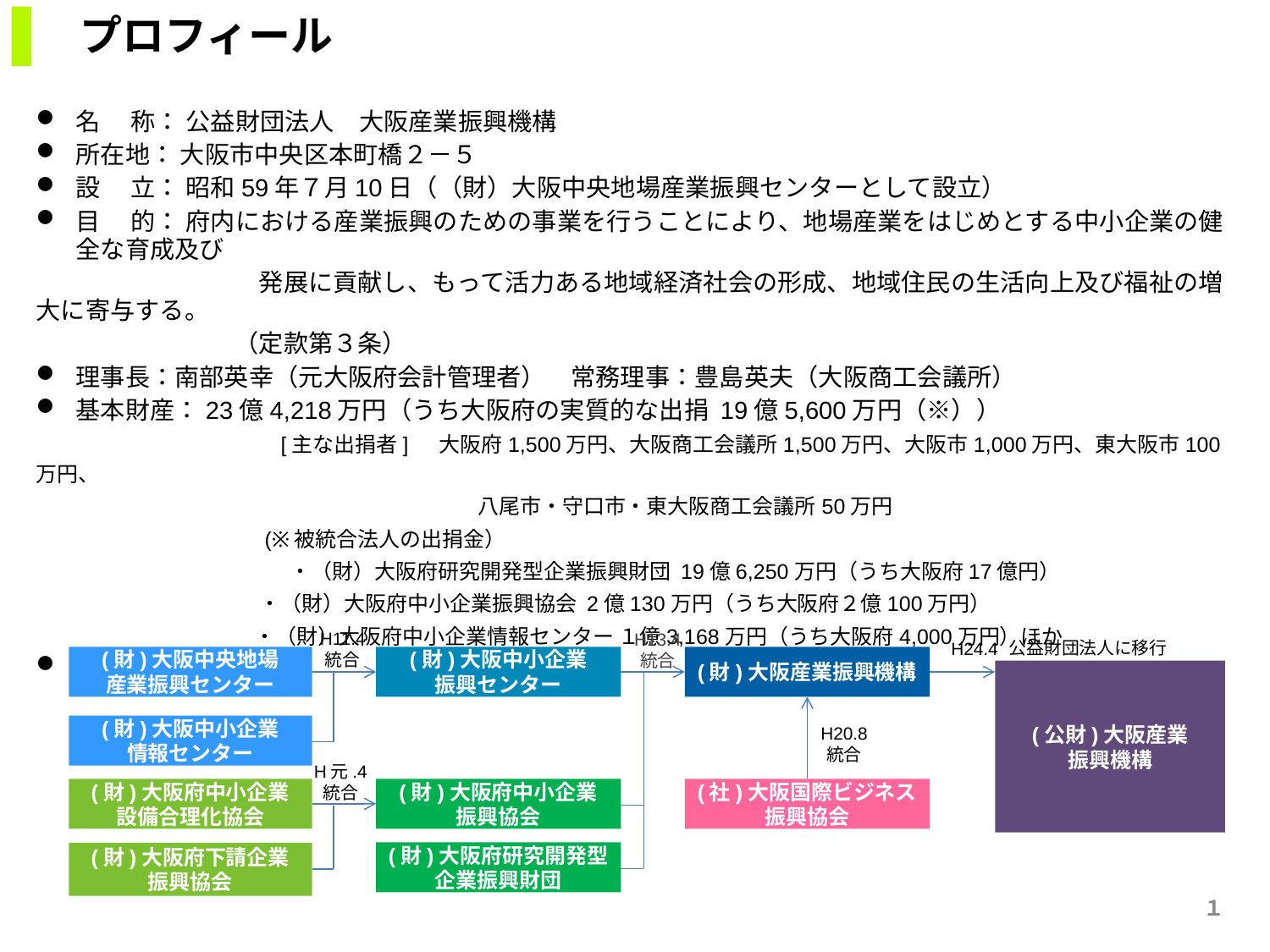

プロフィール

名　 称： 公益財団法人　大阪産業振興機構
所在地： 大阪市中央区本町橋２－５
設　 立： 昭和59年７月10日（（財）大阪中央地場産業振興センターとして設立）
目　 的： 府内における産業振興のための事業を行うことにより、地場産業をはじめとする中小企業の健全な育成及び
　　　　　　　　　発展に貢献し、もって活力ある地域経済社会の形成、地域住民の生活向上及び福祉の増大に寄与する。
　　　　　　　　（定款第３条）
理事長：南部英幸（元大阪府会計管理者）　常務理事：豊島英夫（大阪商工会議所）
基本財産：23億4,218万円（うち大阪府の実質的な出捐 19億5,600万円（※））
　　　　　　　　  [主な出捐者]　 大阪府1,500万円、大阪商工会議所1,500万円、大阪市1,000万円、東大阪市100万円、
　　　　　　　　　　　　  　　　　　　　 　 八尾市・守口市・東大阪商工会議所50万円
  　　　　　　　　　    (※被統合法人の出捐金）
　　　　　　　　　　　　・（財）大阪府研究開発型企業振興財団 19億6,250万円（うち大阪府17億円）
      　　　　　　　　　・（財）大阪府中小企業振興協会 2億130万円（うち大阪府２億100万円）
　　　      　　　　　　・（財）大阪府中小企業情報センター １億3,168万円（うち大阪府4,000万円）ほか
  変遷
H11.4
統合
H13.4
統合
公益財団法人に移行
(財)大阪中央地場
産業振興センター
(財)大阪中小企業
振興センター
(財)大阪産業振興機構
(公財)大阪産業
振興機構
(財)大阪中小企業
情報センター
H20.8
統合
H元.4
統合
(財)大阪府中小企業
設備合理化協会
(財)大阪府中小企業
振興協会
(社)大阪国際ビジネス
振興協会
(財)大阪府研究開発型
企業振興財団
(財)大阪府下請企業
振興協会
H24.4
１